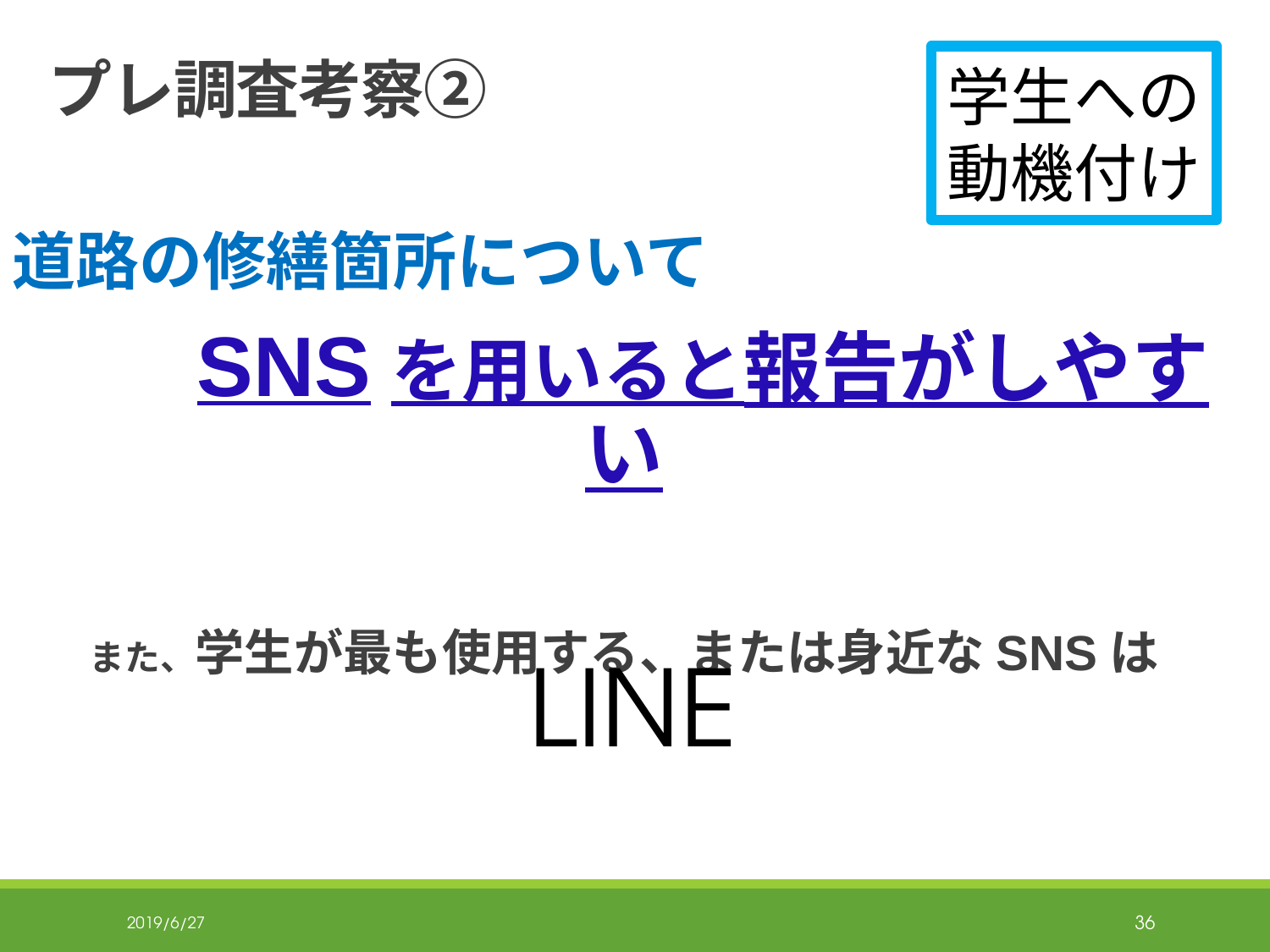

# プレ調査考察②
学生への
動機付け

道路の修繕箇所について
　　SNSを用いると報告がしやすい

また、学生が最も使用する、または身近なSNSは

LINE
2019/6/27
36